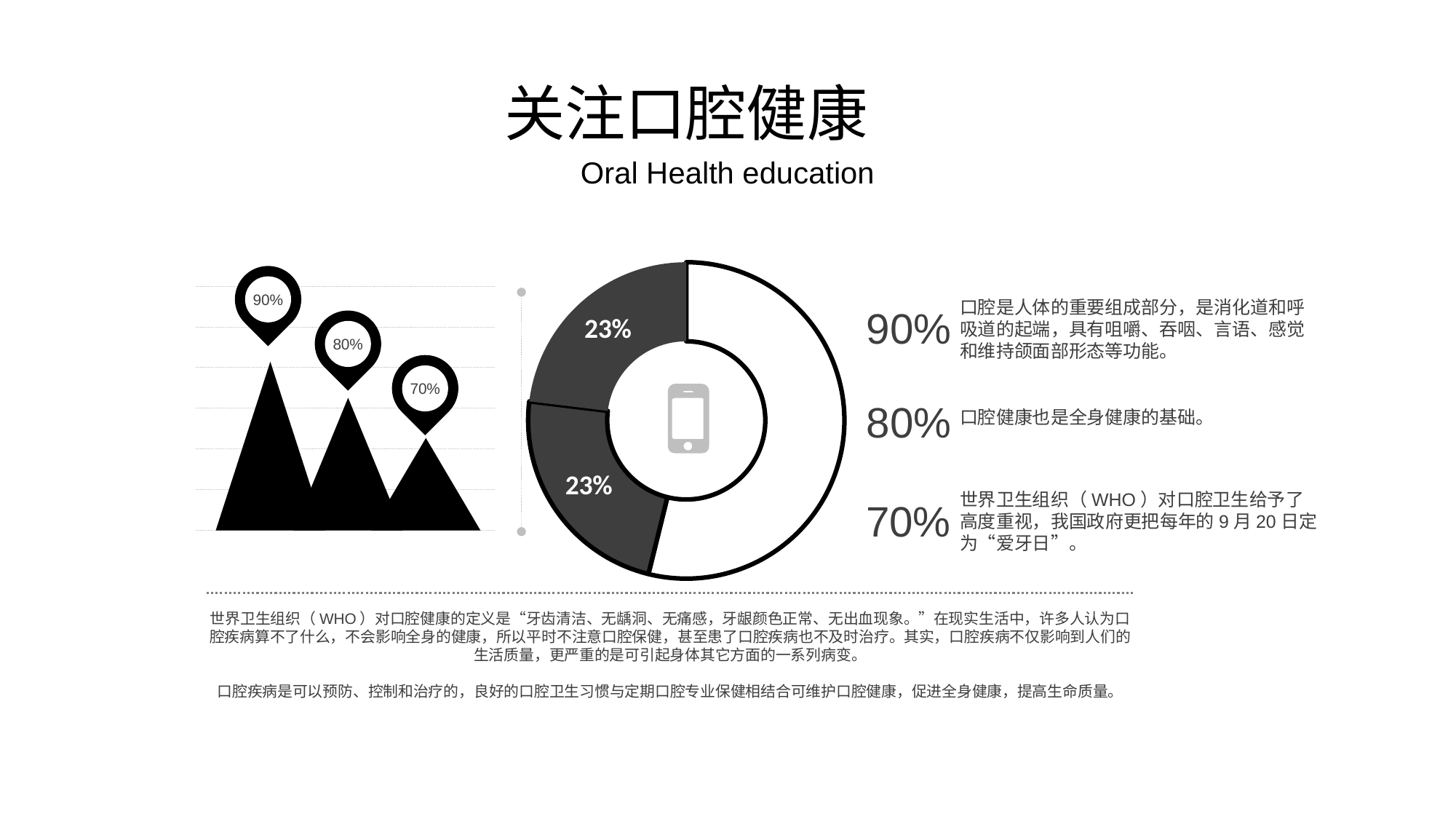

关注口腔健康
Oral Health education

### Chart

| Category | Sales |
|---|---|
| 1st Qtr | 70.0 |
| 2nd Qtr | 30.0 |
| 2nd Qtr | 30.0 |
| 2nd Qtr | None |
| 2nd Qtr | None |
90%
口腔是人体的重要组成部分，是消化道和呼吸道的起端，具有咀嚼、吞咽、言语、感觉和维持颌面部形态等功能。
90%

80%

70%

80%

口腔健康也是全身健康的基础。

世界卫生组织（WHO）对口腔卫生给予了高度重视，我国政府更把每年的9月20日定为“爱牙日”。
70%
世界卫生组织（WHO）对口腔健康的定义是“牙齿清洁、无龋洞、无痛感，牙龈颜色正常、无出血现象。”在现实生活中，许多人认为口腔疾病算不了什么，不会影响全身的健康，所以平时不注意口腔保健，甚至患了口腔疾病也不及时治疗。其实，口腔疾病不仅影响到人们的生活质量，更严重的是可引起身体其它方面的一系列病变。

口腔疾病是可以预防、控制和治疗的，良好的口腔卫生习惯与定期口腔专业保健相结合可维护口腔健康，促进全身健康，提高生命质量。